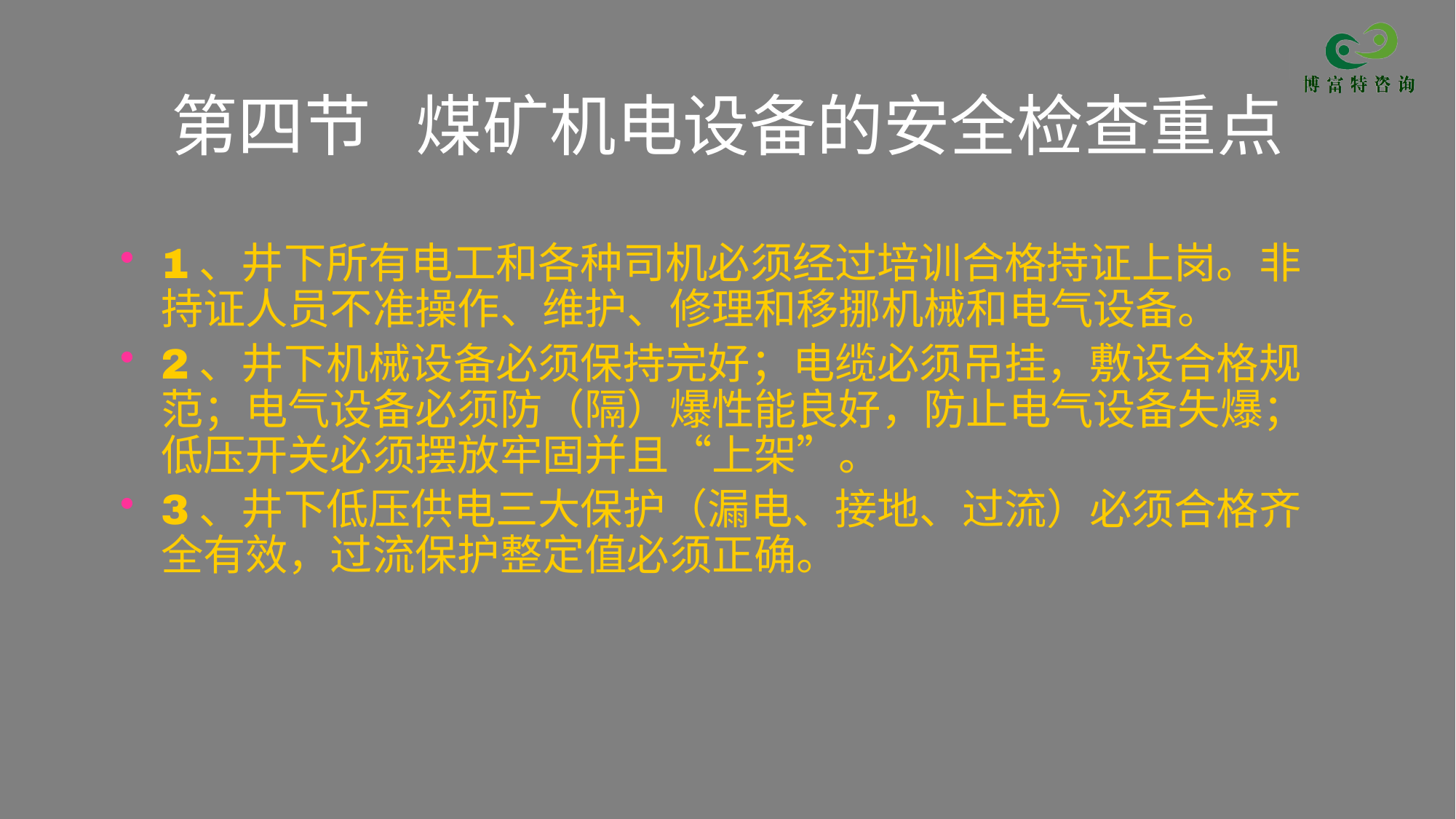

# 第四节   煤矿机电设备的安全检查重点
1、井下所有电工和各种司机必须经过培训合格持证上岗。非持证人员不准操作、维护、修理和移挪机械和电气设备。
2、井下机械设备必须保持完好；电缆必须吊挂，敷设合格规范；电气设备必须防（隔）爆性能良好，防止电气设备失爆；低压开关必须摆放牢固并且“上架”。
3、井下低压供电三大保护（漏电、接地、过流）必须合格齐全有效，过流保护整定值必须正确。